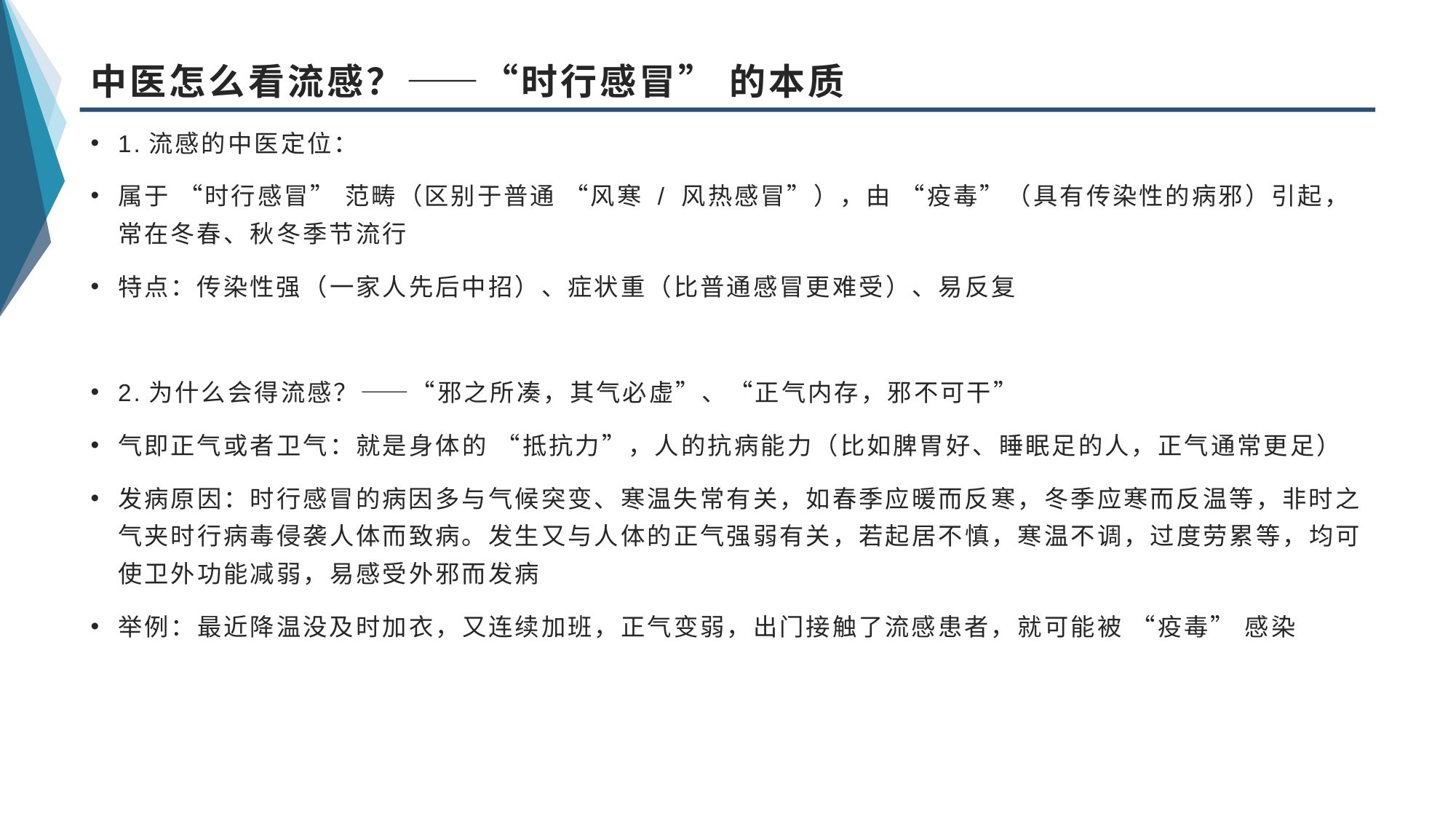

# 中医怎么看流感？——“时行感冒” 的本质
1.流感的中医定位：
属于 “时行感冒” 范畴（区别于普通 “风寒 / 风热感冒”），由 “疫毒”（具有传染性的病邪）引起，常在冬春、秋冬季节流行
特点：传染性强（一家人先后中招）、症状重（比普通感冒更难受）、易反复

2.为什么会得流感？——“邪之所凑，其气必虚”、“正气内存，邪不可干”
气即正气或者卫气：就是身体的 “抵抗力”，人的抗病能力（比如脾胃好、睡眠足的人，正气通常更足）
发病原因：时行感冒的病因多与气候突变、寒温失常有关，如春季应暖而反寒，冬季应寒而反温等，非时之气夹时行病毒侵袭人体而致病。发生又与人体的正气强弱有关，若起居不慎，寒温不调，过度劳累等，均可使卫外功能减弱，易感受外邪而发病
举例：最近降温没及时加衣，又连续加班，正气变弱，出门接触了流感患者，就可能被 “疫毒” 感染

5